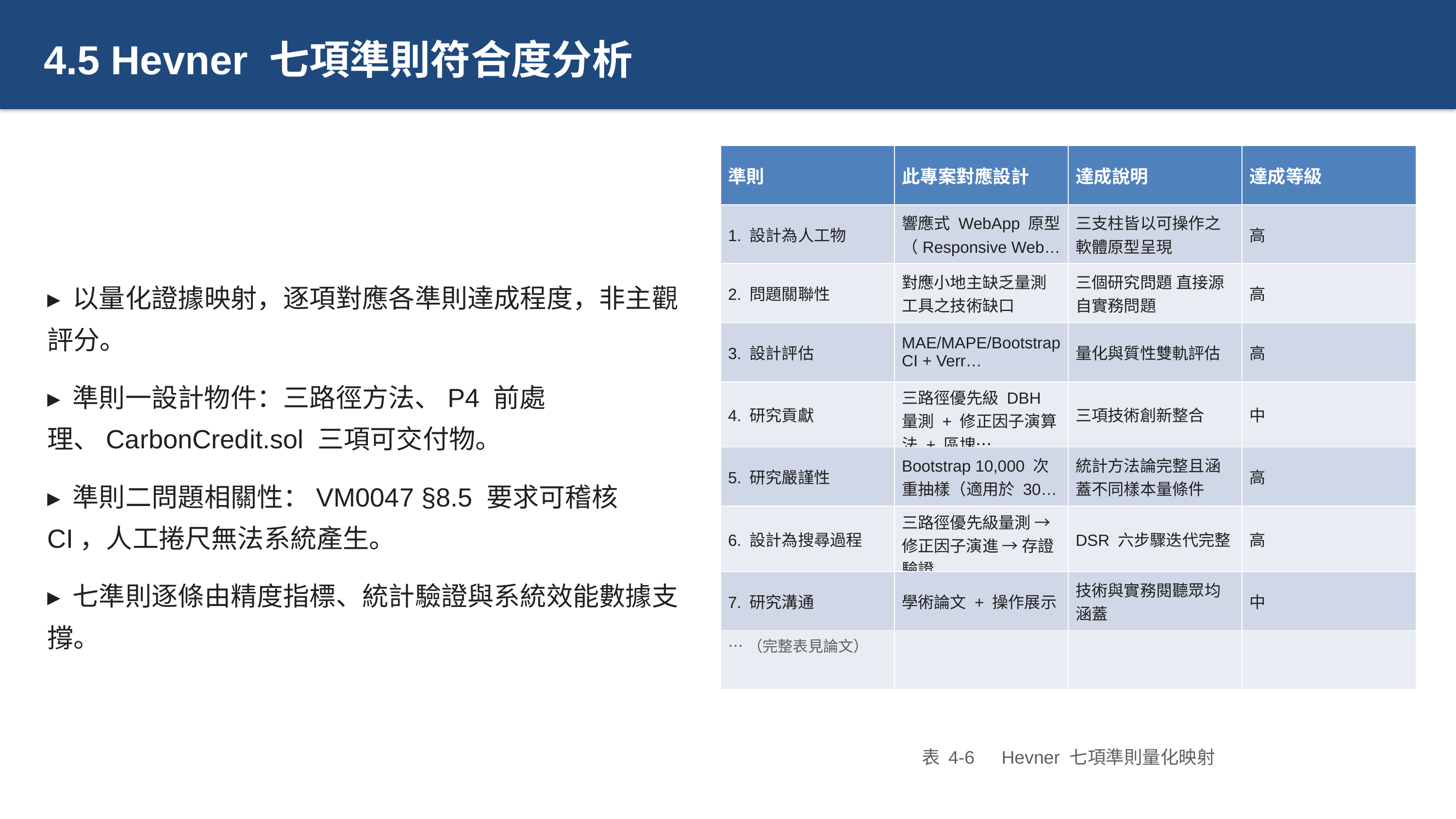

4.5 Hevner 七項準則符合度分析
▸ 以量化證據映射，逐項對應各準則達成程度，非主觀評分。
▸ 準則一設計物件：三路徑方法、P4 前處理、CarbonCredit.sol 三項可交付物。
▸ 準則二問題相關性：VM0047 §8.5 要求可稽核 CI，人工捲尺無法系統產生。
▸ 七準則逐條由精度指標、統計驗證與系統效能數據支撐。
| 準則 | 此專案對應設計 | 達成說明 | 達成等級 |
| --- | --- | --- | --- |
| 1. 設計為人工物 | 響應式 WebApp 原型（Responsive Web… | 三支柱皆以可操作之軟體原型呈現 | 高 |
| 2. 問題關聯性 | 對應小地主缺乏量測工具之技術缺口 | 三個研究問題 直接源自實務問題 | 高 |
| 3. 設計評估 | MAE/MAPE/Bootstrap CI + Verr… | 量化與質性雙軌評估 | 高 |
| 4. 研究貢獻 | 三路徑優先級 DBH 量測 + 修正因子演算法 + 區塊… | 三項技術創新整合 | 中 |
| 5. 研究嚴謹性 | Bootstrap 10,000 次重抽樣（適用於 30… | 統計方法論完整且涵蓋不同樣本量條件 | 高 |
| 6. 設計為搜尋過程 | 三路徑優先級量測 → 修正因子演進 → 存證驗證 | DSR 六步驟迭代完整 | 高 |
| 7. 研究溝通 | 學術論文 + 操作展示 | 技術與實務閱聽眾均涵蓋 | 中 |
| …（完整表見論文） |  |  |  |
表 4-6　Hevner 七項準則量化映射